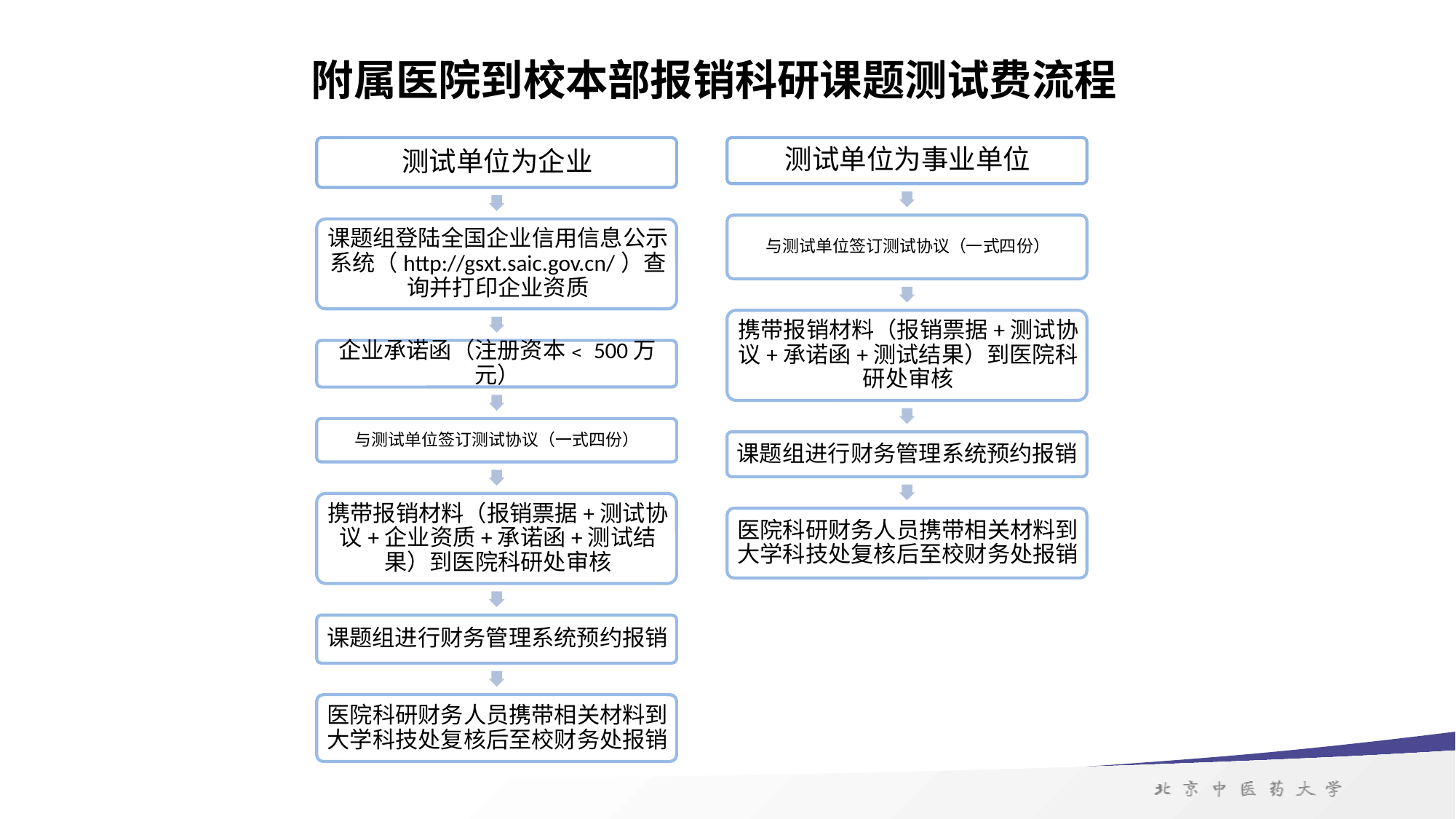

附属医院到校本部报销科研课题测试费流程
测试单位为企业
课题组登陆全国企业信用信息公示系统（http://gsxt.saic.gov.cn/）查询并打印企业资质
企业承诺函（注册资本﹤500万元）
与测试单位签订测试协议（一式四份）
携带报销材料（报销票据+测试协议+企业资质+承诺函+测试结果）到医院科研处审核
课题组进行财务管理系统预约报销
医院科研财务人员携带相关材料到大学科技处复核后至校财务处报销
测试单位为事业单位
与测试单位签订测试协议（一式四份）
携带报销材料（报销票据+测试协议+承诺函+测试结果）到医院科研处审核
课题组进行财务管理系统预约报销
医院科研财务人员携带相关材料到大学科技处复核后至校财务处报销